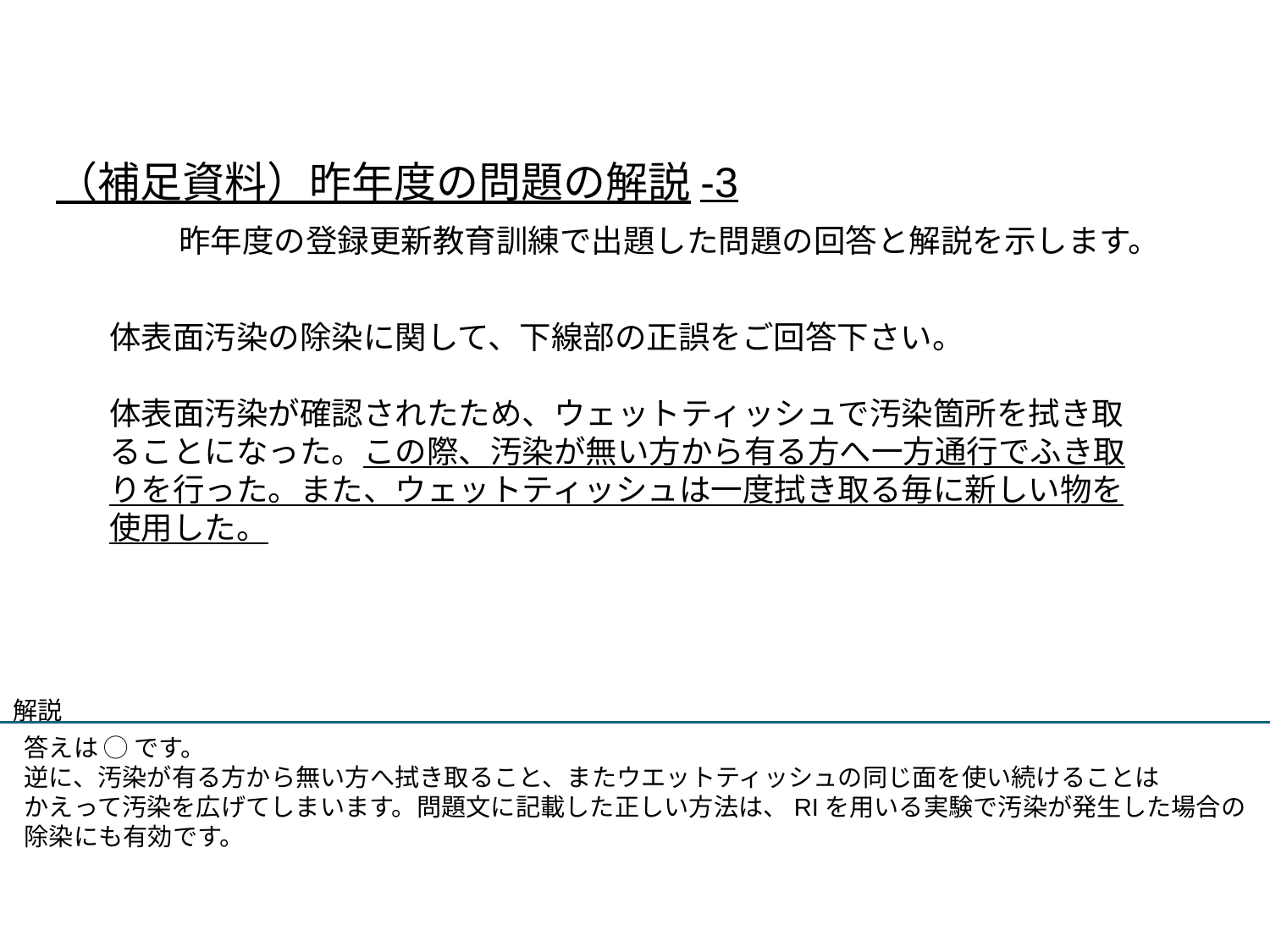

（補足資料）昨年度の問題の解説-3
昨年度の登録更新教育訓練で出題した問題の回答と解説を示します。
体表面汚染の除染に関して、下線部の正誤をご回答下さい。

体表面汚染が確認されたため、ウェットティッシュで汚染箇所を拭き取ることになった。この際、汚染が無い方から有る方へ一方通行でふき取りを行った。また、ウェットティッシュは一度拭き取る毎に新しい物を使用した。
解説
答えは ◯ です。
逆に、汚染が有る方から無い方へ拭き取ること、またウエットティッシュの同じ面を使い続けることは
かえって汚染を広げてしまいます。問題文に記載した正しい方法は、RIを用いる実験で汚染が発生した場合の除染にも有効です。